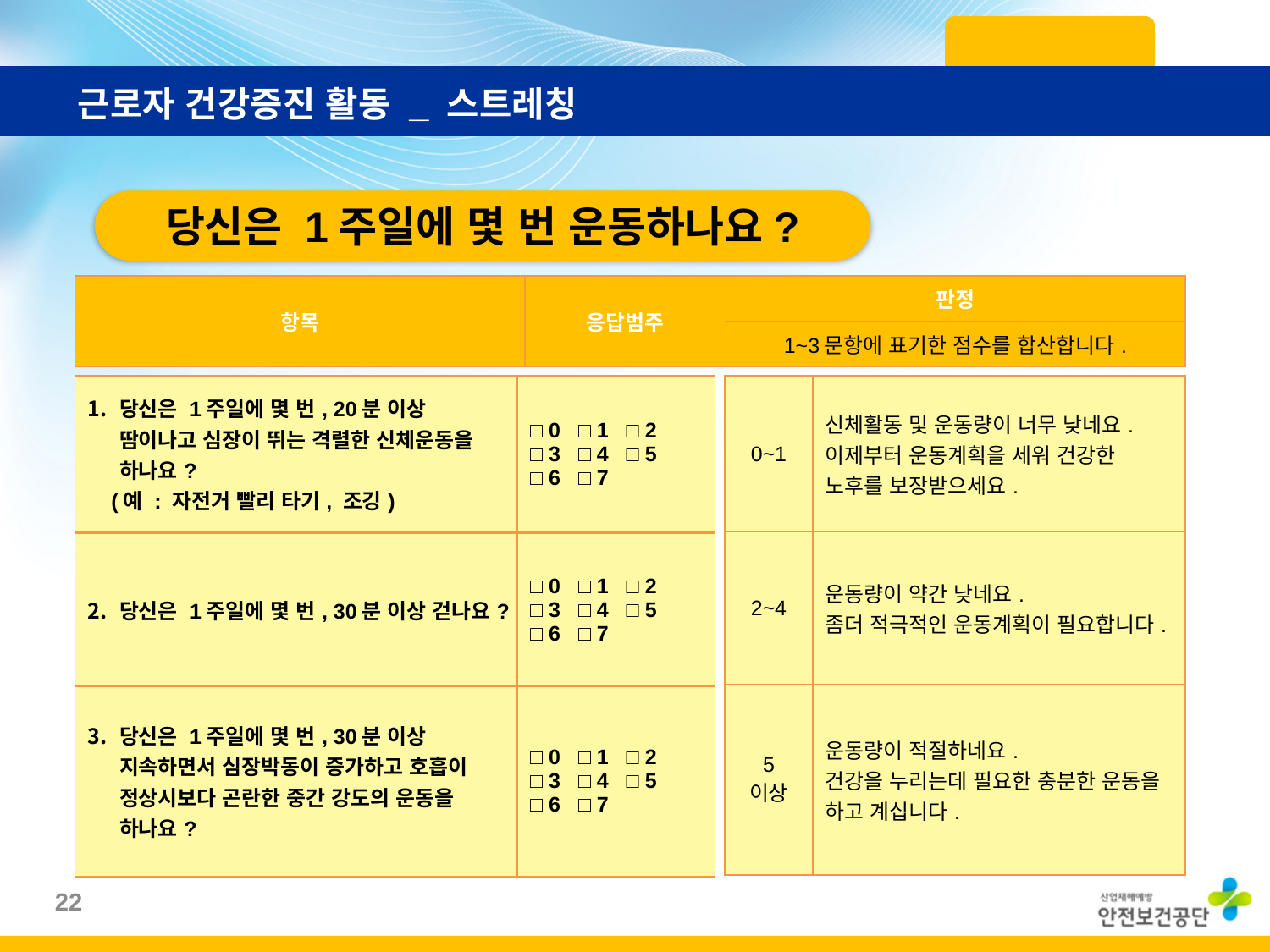

근로자 건강증진 활동 _ 스트레칭
당신은 1주일에 몇 번 운동하나요?
| 항목 | 응답범주 | 판정 |
| --- | --- | --- |
|  |  | 1~3문항에 표기한 점수를 합산합니다. |
| 당신은 1주일에 몇 번, 20분 이상 땀이나고 심장이 뛰는 격렬한 신체운동을 하나요? (예 : 자전거 빨리 타기, 조깅) | □ 0 □ 1 □ 2 □ 3 □ 4 □ 5 □ 6 □ 7 |
| --- | --- |
| 0~1 | 신체활동 및 운동량이 너무 낮네요. 이제부터 운동계획을 세워 건강한 노후를 보장받으세요. |
| --- | --- |
| 2~4 | 운동량이 약간 낮네요. 좀더 적극적인 운동계획이 필요합니다. |
| 5 이상 | 운동량이 적절하네요. 건강을 누리는데 필요한 충분한 운동을 하고 계십니다. |
| 당신은 1주일에 몇 번, 30분 이상 걷나요? | □ 0 □ 1 □ 2 □ 3 □ 4 □ 5 □ 6 □ 7 |
| --- | --- |
| 당신은 1주일에 몇 번, 30분 이상 지속하면서 심장박동이 증가하고 호흡이 정상시보다 곤란한 중간 강도의 운동을 하나요? | □ 0 □ 1 □ 2 □ 3 □ 4 □ 5 □ 6 □ 7 |
| --- | --- |
22